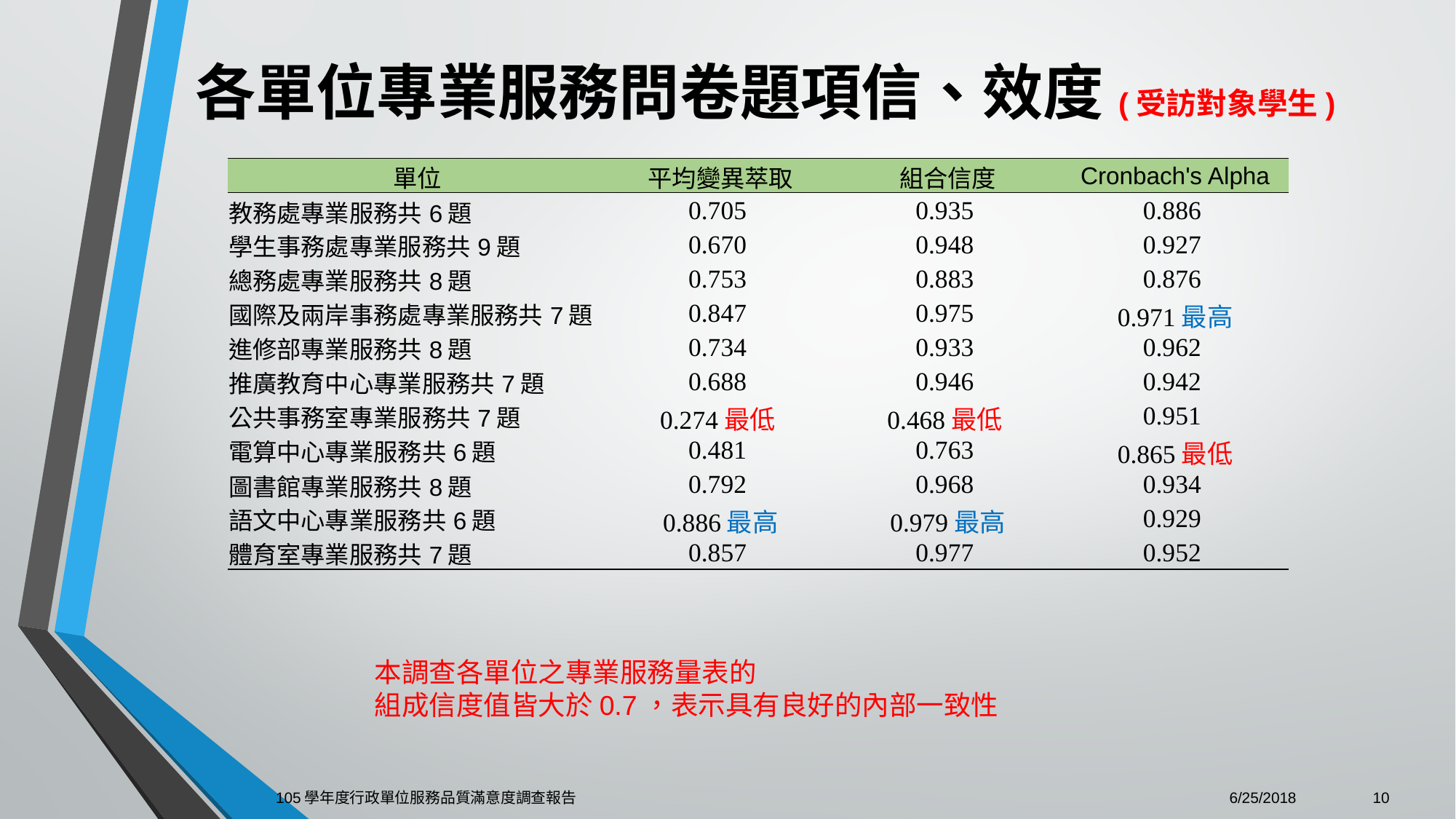

各單位專業服務問卷題項信、效度(受訪對象學生)
| 單位 | 平均變異萃取 | 組合信度 | Cronbach's Alpha |
| --- | --- | --- | --- |
| 教務處專業服務共6題 | 0.705 | 0.935 | 0.886 |
| 學生事務處專業服務共9題 | 0.670 | 0.948 | 0.927 |
| 總務處專業服務共8題 | 0.753 | 0.883 | 0.876 |
| 國際及兩岸事務處專業服務共7題 | 0.847 | 0.975 | 0.971最高 |
| 進修部專業服務共8題 | 0.734 | 0.933 | 0.962 |
| 推廣教育中心專業服務共7題 | 0.688 | 0.946 | 0.942 |
| 公共事務室專業服務共7題 | 0.274最低 | 0.468最低 | 0.951 |
| 電算中心專業服務共6題 | 0.481 | 0.763 | 0.865最低 |
| 圖書館專業服務共8題 | 0.792 | 0.968 | 0.934 |
| 語文中心專業服務共6題 | 0.886最高 | 0.979最高 | 0.929 |
| 體育室專業服務共7題 | 0.857 | 0.977 | 0.952 |
本調查各單位之專業服務量表的
組成信度值皆大於0.7，表示具有良好的內部一致性
10
6/25/2018
105學年度行政單位服務品質滿意度調查報告